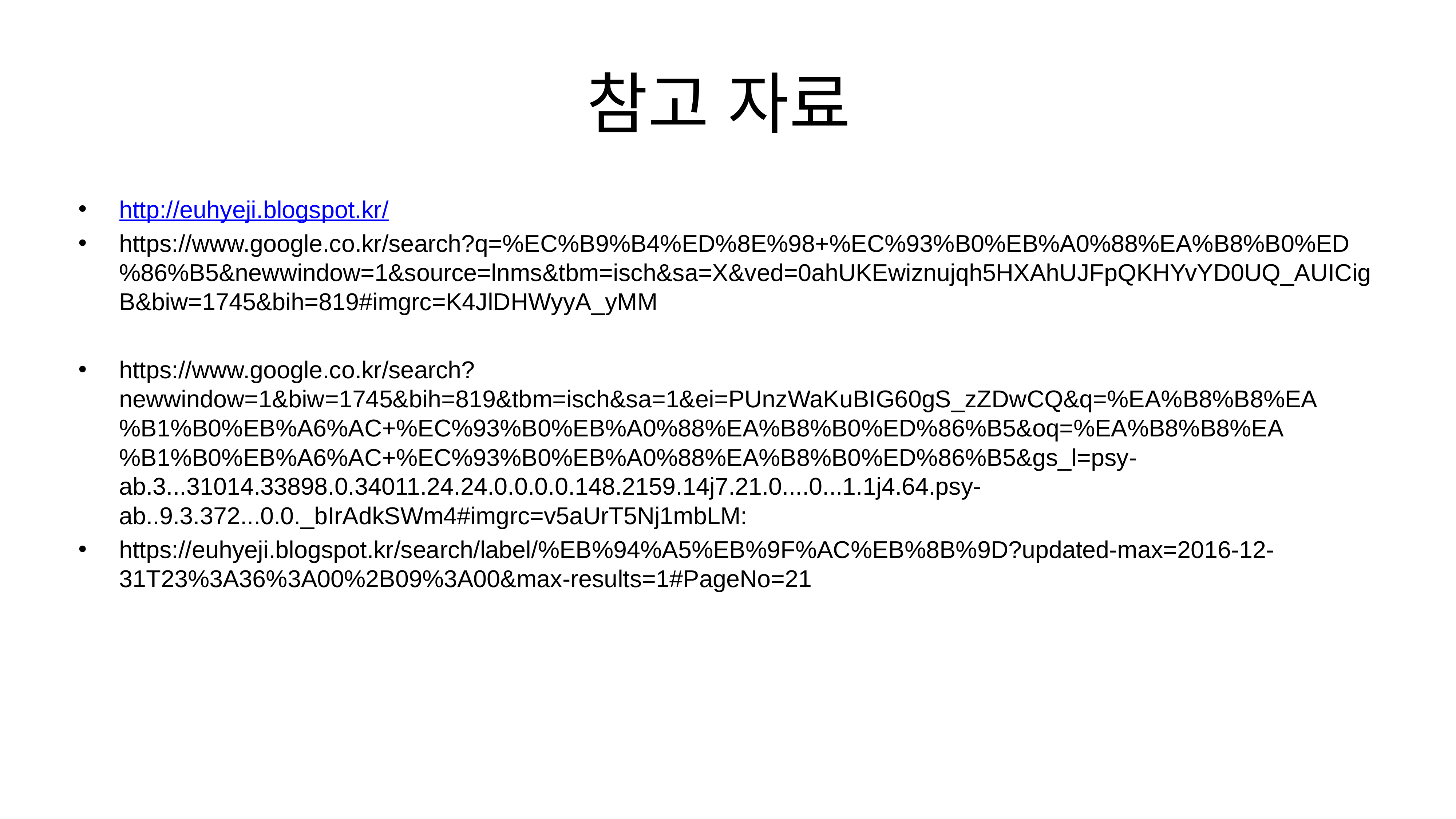

# 참고 자료
http://euhyeji.blogspot.kr/
https://www.google.co.kr/search?q=%EC%B9%B4%ED%8E%98+%EC%93%B0%EB%A0%88%EA%B8%B0%ED%86%B5&newwindow=1&source=lnms&tbm=isch&sa=X&ved=0ahUKEwiznujqh5HXAhUJFpQKHYvYD0UQ_AUICigB&biw=1745&bih=819#imgrc=K4JlDHWyyA_yMM

https://www.google.co.kr/search?newwindow=1&biw=1745&bih=819&tbm=isch&sa=1&ei=PUnzWaKuBIG60gS_zZDwCQ&q=%EA%B8%B8%EA%B1%B0%EB%A6%AC+%EC%93%B0%EB%A0%88%EA%B8%B0%ED%86%B5&oq=%EA%B8%B8%EA%B1%B0%EB%A6%AC+%EC%93%B0%EB%A0%88%EA%B8%B0%ED%86%B5&gs_l=psy-ab.3...31014.33898.0.34011.24.24.0.0.0.0.148.2159.14j7.21.0....0...1.1j4.64.psy-ab..9.3.372...0.0._bIrAdkSWm4#imgrc=v5aUrT5Nj1mbLM:
https://euhyeji.blogspot.kr/search/label/%EB%94%A5%EB%9F%AC%EB%8B%9D?updated-max=2016-12-31T23%3A36%3A00%2B09%3A00&max-results=1#PageNo=21